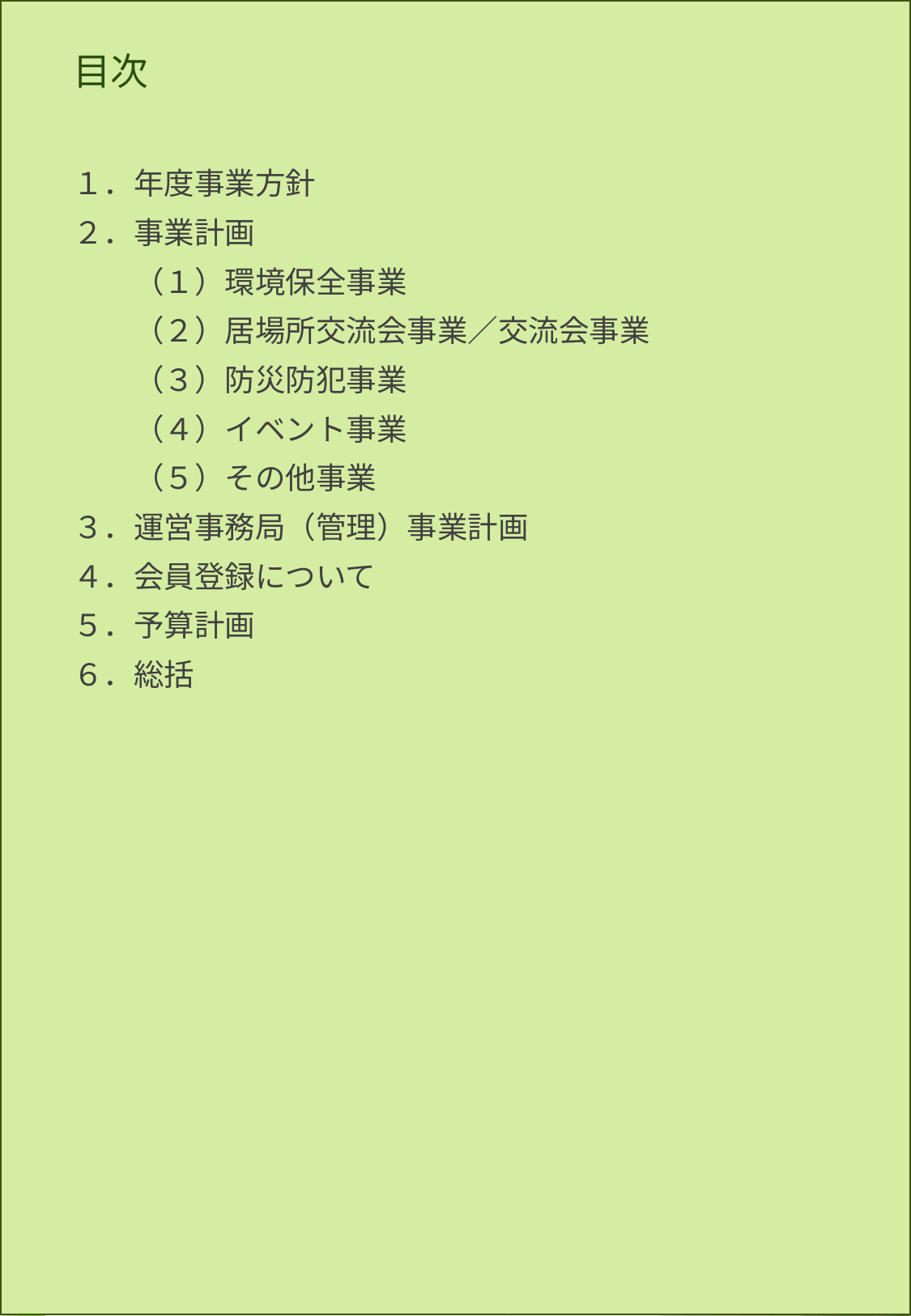

# 目次
１．年度事業方針
２．事業計画
　　（１）環境保全事業
　　（２）居場所交流会事業／交流会事業
　　（３）防災防犯事業
　　（４）イベント事業
　　（５）その他事業
３．運営事務局（管理）事業計画
４．会員登録について
５．予算計画
６．総括